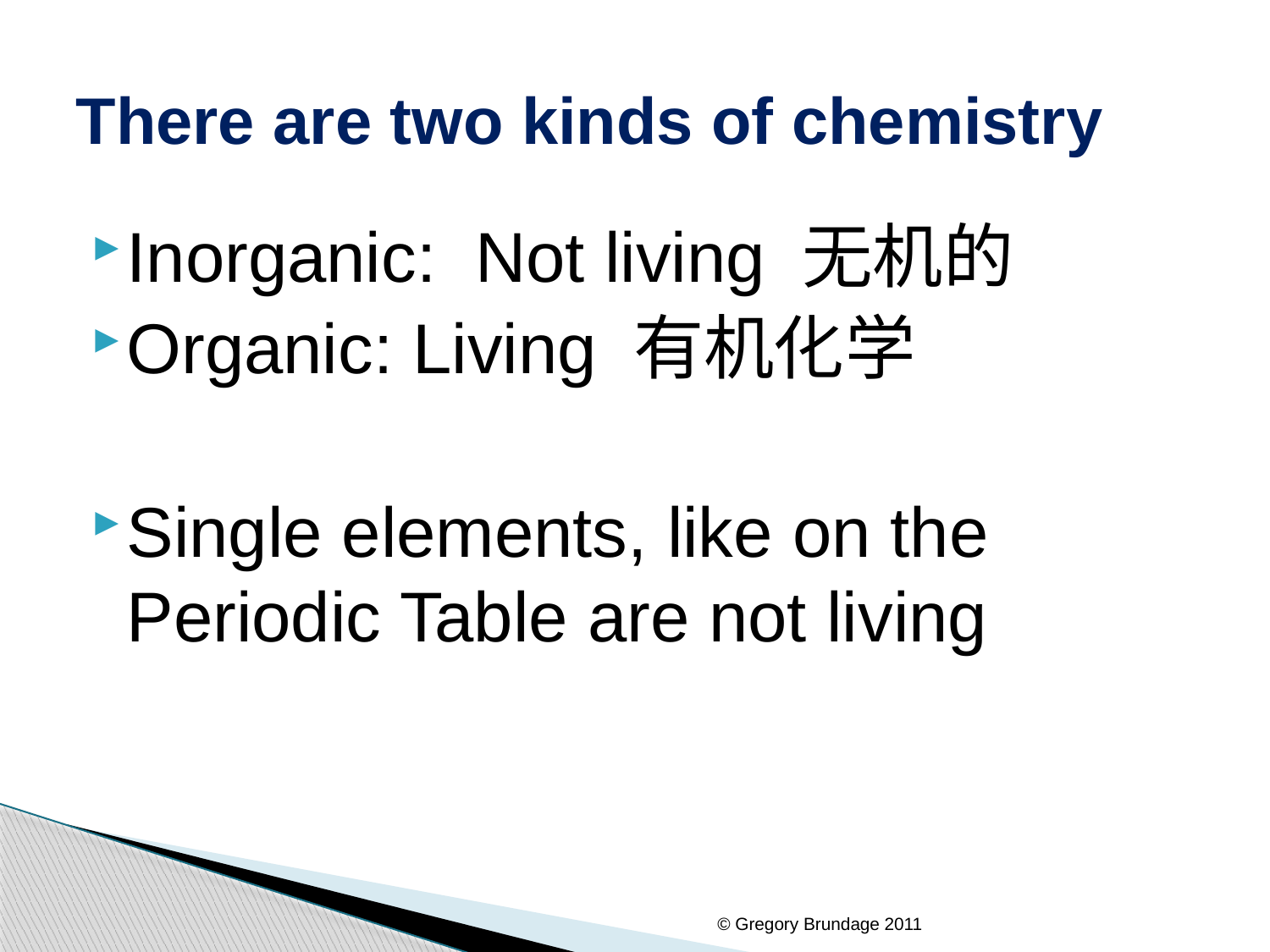

# There are two kinds of chemistry
Inorganic:  Not living 无机的
Organic: Living 有机化学

Single elements, like on the Periodic Table are not living
© Gregory Brundage 2011